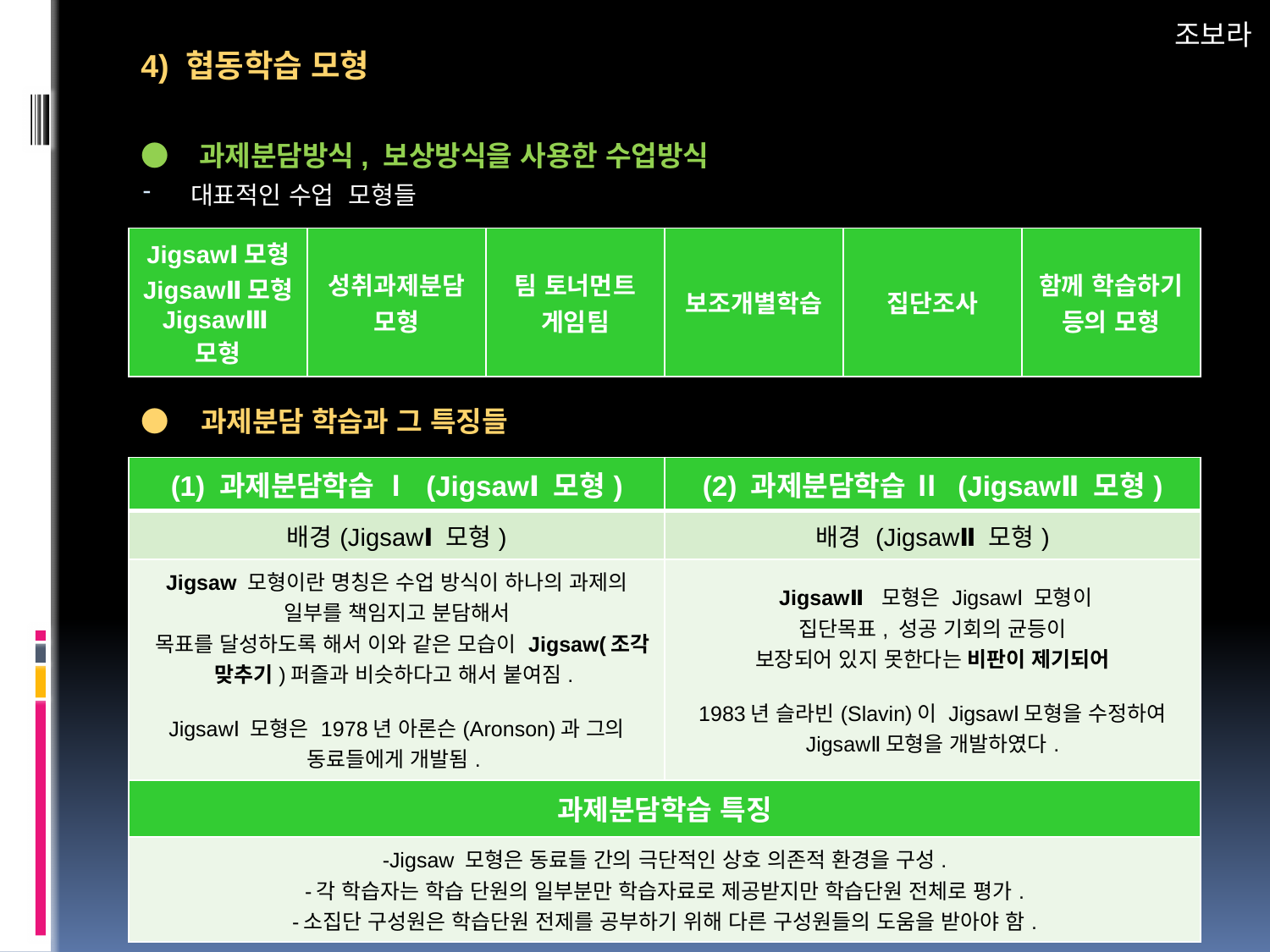

조보라
4) 협동학습 모형

●   과제분담방식, 보상방식을 사용한 수업방식
대표적인 수업  모형들
| JigsawⅠ모형 JigsawⅡ모형 JigsawⅢ모형 | 성취과제분담모형 | 팀 토너먼트 게임팀 | 보조개별학습 | 집단조사 | 함께 학습하기 등의 모형 |
| --- | --- | --- | --- | --- | --- |
●   과제분담 학습과 그 특징들
| (1) 과제분담학습 Ⅰ (JigsawⅠ 모형) | (2) 과제분담학습 Ⅱ (JigsawⅡ 모형) |
| --- | --- |
| 배경(JigsawⅠ 모형) | 배경 (JigsawⅡ 모형) |
| Jigsaw 모형이란 명칭은 수업 방식이 하나의 과제의 일부를 책임지고 분담해서 목표를 달성하도록 해서 이와 같은 모습이 Jigsaw(조각 맞추기)퍼즐과 비슷하다고 해서 붙여짐. JigsawⅠ 모형은 1978년 아론슨(Aronson)과 그의 동료들에게 개발됨. | JigsawⅡ 모형은 JigsawⅠ 모형이 집단목표, 성공 기회의 균등이 보장되어 있지 못한다는 비판이 제기되어 1983년 슬라빈(Slavin)이 JigsawⅠ모형을 수정하여 JigsawⅡ모형을 개발하였다. |
| 과제분담학습 특징 |  |
| -Jigsaw 모형은 동료들 간의 극단적인 상호 의존적 환경을 구성. -각 학습자는 학습 단원의 일부분만 학습자료로 제공받지만 학습단원 전체로 평가. -소집단 구성원은 학습단원 전제를 공부하기 위해 다른 구성원들의 도움을 받아야 함. |  |